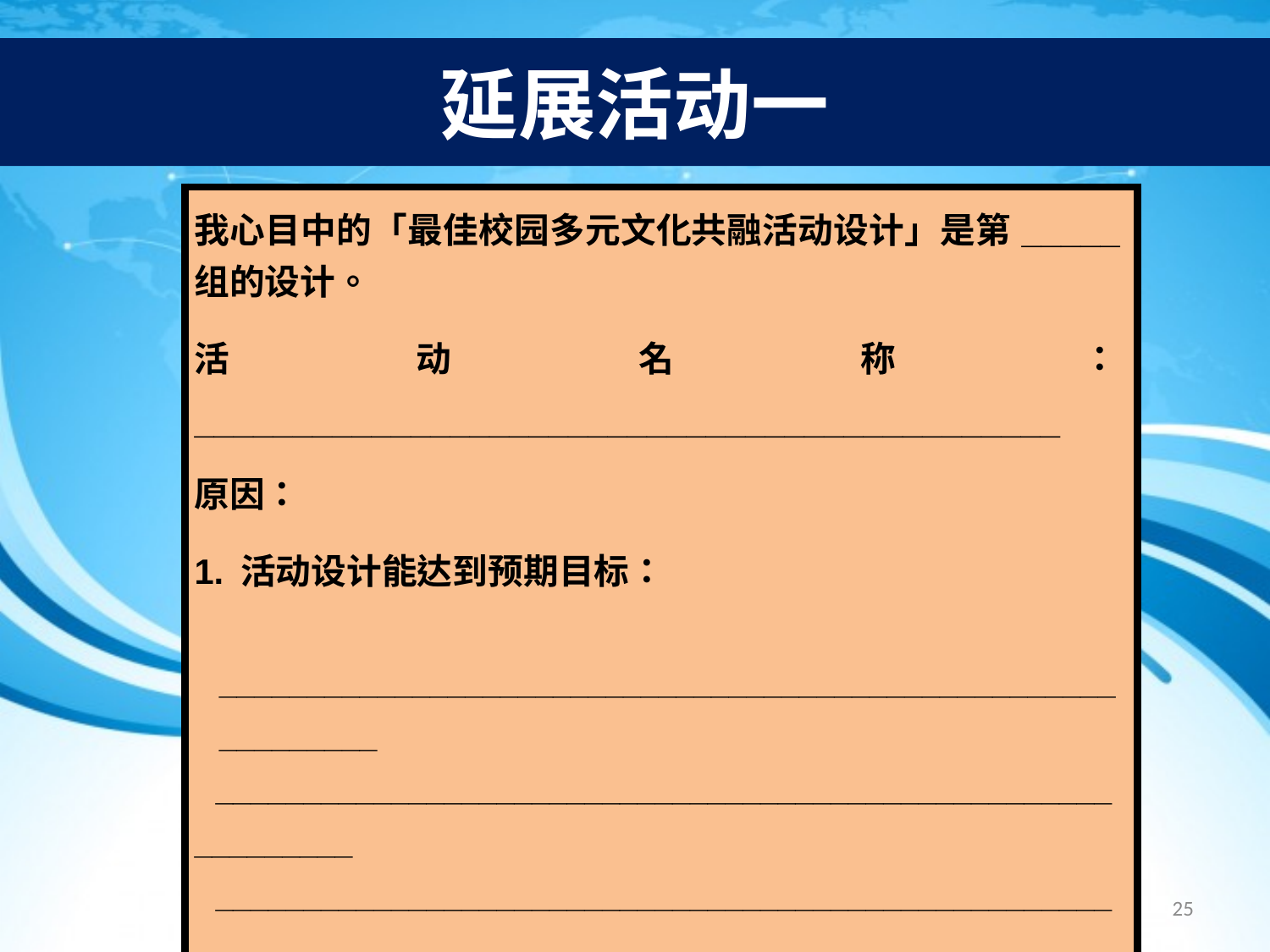

# 延展活动一
| 我心目中的「最佳校园多元文化共融活动设计」是第\_\_\_\_\_组的设计。 活动名称：\_\_\_\_\_\_\_\_\_\_\_\_\_\_\_\_\_\_\_\_\_\_\_\_\_\_\_\_\_\_\_\_\_\_\_\_\_\_\_\_\_\_\_\_ 原因： 1. 活动设计能达到预期目标： \_\_\_\_\_\_\_\_\_\_\_\_\_\_\_\_\_\_\_\_\_\_\_\_\_\_\_\_\_\_\_\_\_\_\_\_\_\_\_\_\_\_\_\_\_\_\_\_\_\_\_\_\_\_\_\_\_\_\_\_ \_\_\_\_\_\_\_\_\_\_\_\_\_\_\_\_\_\_\_\_\_\_\_\_\_\_\_\_\_\_\_\_\_\_\_\_\_\_\_\_\_\_\_\_\_\_\_\_\_\_\_\_\_\_\_\_\_\_\_\_ \_\_\_\_\_\_\_\_\_\_\_\_\_\_\_\_\_\_\_\_\_\_\_\_\_\_\_\_\_\_\_\_\_\_\_\_\_\_\_\_\_\_\_\_\_\_\_\_\_\_\_\_\_\_\_\_\_\_\_\_ 2.活动设计可行性： \_\_\_\_\_\_\_\_\_\_\_\_\_\_\_\_\_\_\_\_\_\_\_\_\_\_\_\_\_\_\_\_\_\_\_\_\_\_\_\_\_\_\_\_\_\_\_\_\_\_\_\_\_\_\_\_\_\_\_\_ \_\_\_\_\_\_\_\_\_\_\_\_\_\_\_\_\_\_\_\_\_\_\_\_\_\_\_\_\_\_\_\_\_\_\_\_\_\_\_\_\_\_\_\_\_\_\_\_\_\_\_\_\_\_\_\_\_\_\_\_ \_\_\_\_\_\_\_\_\_\_\_\_\_\_\_\_\_\_\_\_\_\_\_\_\_\_\_\_\_\_\_\_\_\_\_\_\_\_\_\_\_\_\_\_\_\_\_\_\_\_\_\_\_\_\_\_\_\_\_\_ \_\_\_\_\_\_\_\_\_\_\_\_\_\_\_\_ |
| --- |
25